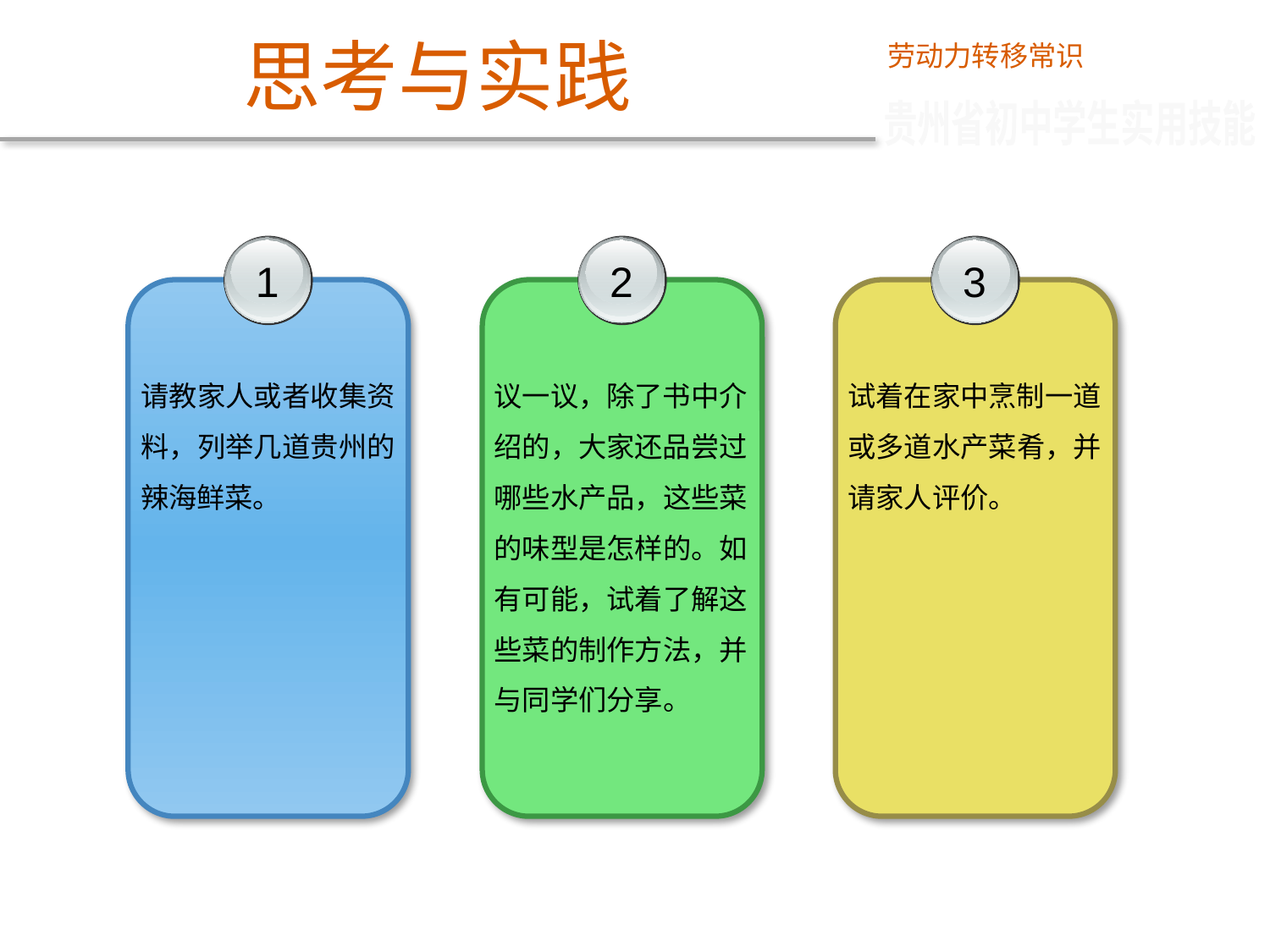

思考与实践
劳动力转移常识
贵州省初中学生实用技能

1

请教家人或者收集资料，列举几道贵州的辣海鲜菜。

2

议一议，除了书中介绍的，大家还品尝过哪些水产品，这些菜
的味型是怎样的。如有可能，试着了解这些菜的制作方法，并与同学们分享。

3

试着在家中烹制一道或多道水产菜肴，并请家人评价。